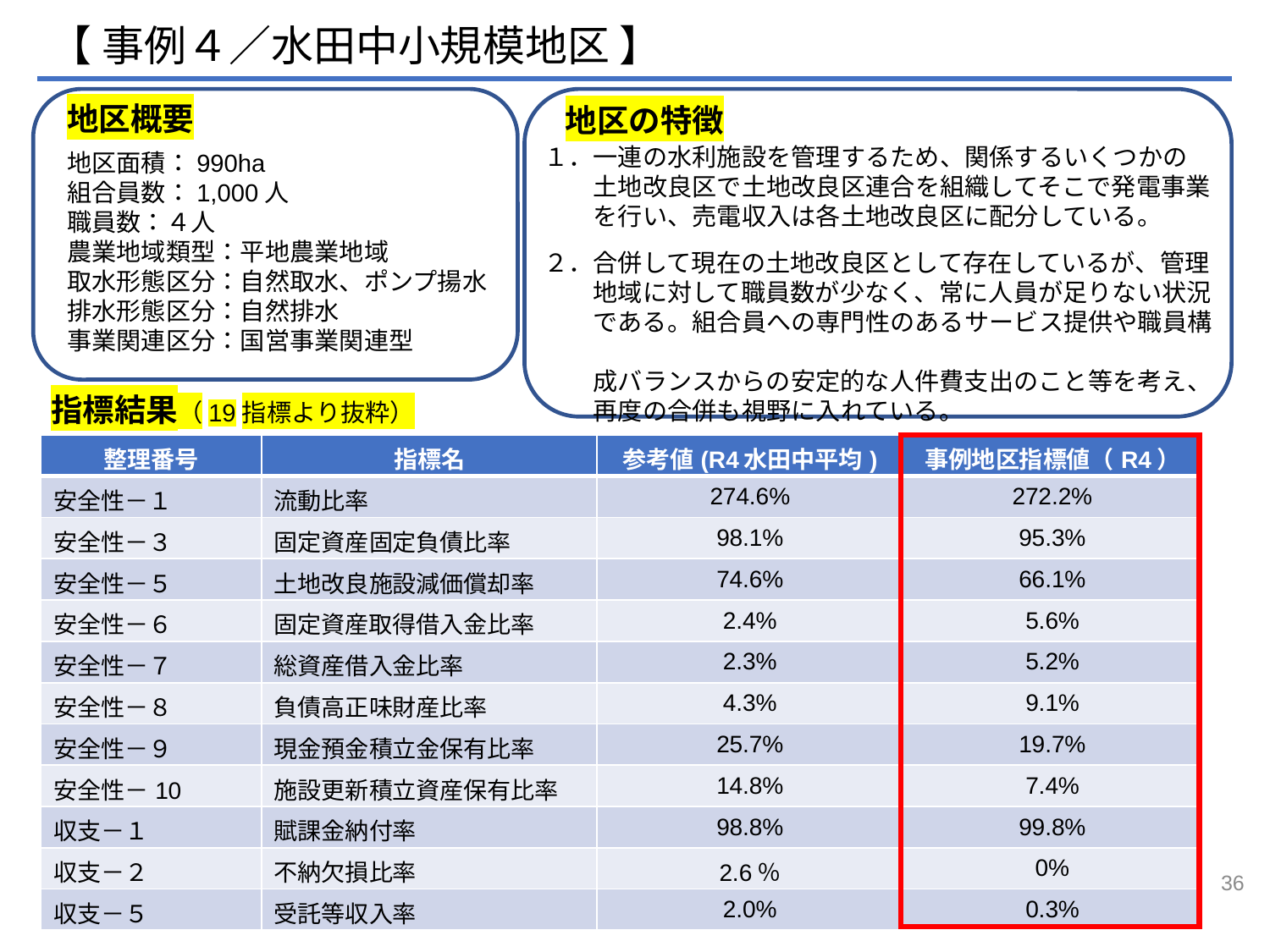

【 事例４／水田中小規模地区 】

地区の特徴
１．一連の水利施設を管理するため、関係するいくつかの
　　土地改良区で土地改良区連合を組織してそこで発電事業
　　を行い、売電収入は各土地改良区に配分している。

２．合併して現在の土地改良区として存在しているが、管理
　　地域に対して職員数が少なく、常に人員が足りない状況
　　である。組合員への専門性のあるサービス提供や職員構
　　成バランスからの安定的な人件費支出のこと等を考え、
　　再度の合併も視野に入れている。

地区概要
地区面積：990ha
組合員数：1,000人
職員数：４人
農業地域類型：平地農業地域
取水形態区分：自然取水、ポンプ揚水
排水形態区分：自然排水
事業関連区分：国営事業関連型
指標結果（19指標より抜粋）
| 整理番号 | 指標名 | 参考値(R4水田中平均) | 事例地区指標値（R4） |
| --- | --- | --- | --- |
| 安全性－１ | 流動比率 | 274.6% | 272.2% |
| 安全性－３ | 固定資産固定負債比率 | 98.1% | 95.3% |
| 安全性－５ | 土地改良施設減価償却率 | 74.6% | 66.1% |
| 安全性－６ | 固定資産取得借入金比率 | 2.4% | 5.6% |
| 安全性－７ | 総資産借入金比率 | 2.3% | 5.2% |
| 安全性－８ | 負債高正味財産比率 | 4.3% | 9.1% |
| 安全性－９ | 現金預金積立金保有比率 | 25.7% | 19.7% |
| 安全性－10 | 施設更新積立資産保有比率 | 14.8% | 7.4% |
| 収支－１ | 賦課金納付率 | 98.8% | 99.8% |
| 収支－２ | 不納欠損比率 | 2.6％ | 0% |
| 収支－５ | 受託等収入率 | 2.0% | 0.3% |

36